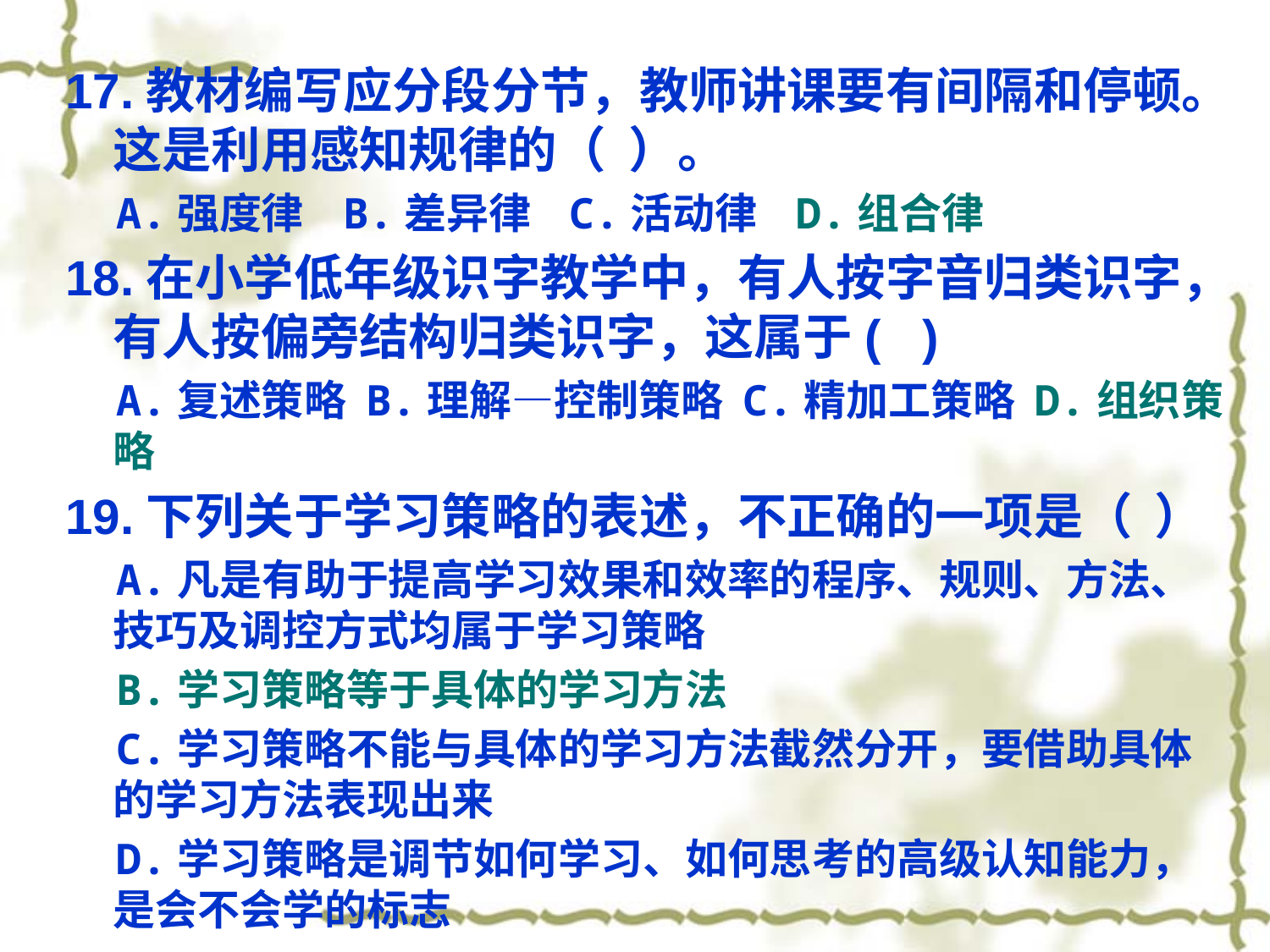

17.教材编写应分段分节，教师讲课要有间隔和停顿。这是利用感知规律的（  ）。
  A.强度律   B.差异律   C.活动律   D.组合律
18.在小学低年级识字教学中，有人按字音归类识字，有人按偏旁结构归类识字，这属于(   )
  A.复述策略 B.理解—控制策略 C.精加工策略 D.组织策略
19.下列关于学习策略的表述，不正确的一项是（  ）
  A.凡是有助于提高学习效果和效率的程序、规则、方法、技巧及调控方式均属于学习策略
  B.学习策略等于具体的学习方法
  C.学习策略不能与具体的学习方法截然分开，要借助具体的学习方法表现出来
  D.学习策略是调节如何学习、如何思考的高级认知能力，是会不会学的标志